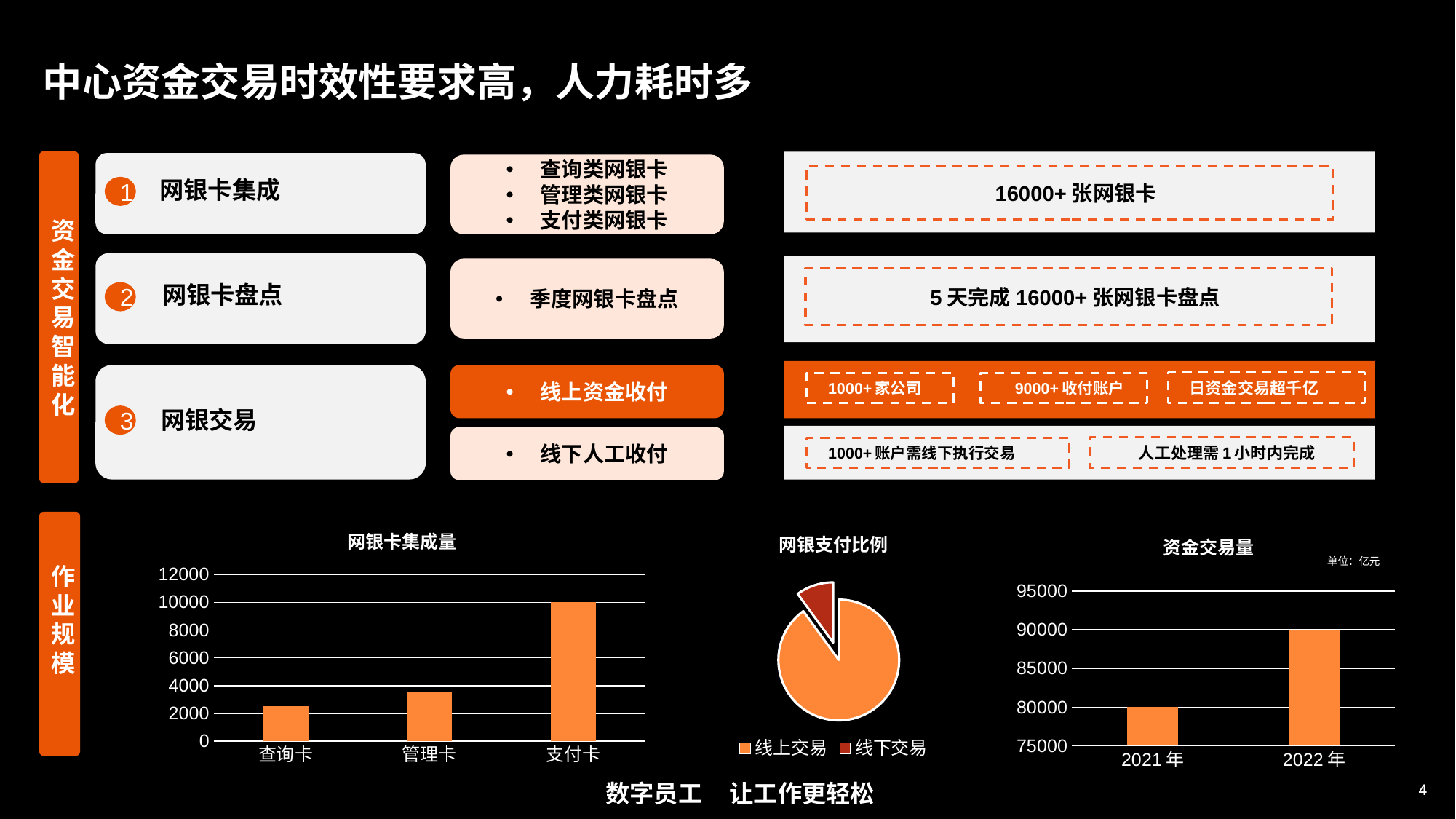

# 中心资金交易时效性要求高，人力耗时多
资金交易智能化

查询类网银卡
管理类网银卡
支付类网银卡

16000+张网银卡

网银卡集成
1

季度网银卡盘点
5天完成16000+张网银卡盘点

网银卡盘点
2

线上资金收付
日资金交易超千亿
1000+家公司
9000+收付账户

网银交易
3

线下人工收付
人工处理需1小时内完成
1000+账户需线下执行交易

### Chart: 网银卡集成量

| Category | 网银卡 |
|---|---|
| 查询卡 | 2500.0 |
| 管理卡 | 3500.0 |
| 支付卡 | 10000.0 |
作业规模

### Chart: 网银支付比例

| Category | 网银支付比例 |
|---|---|
| 线上交易 | 9900.0 |
| 线下交易 | 1100.0 |

### Chart: 资金交易量

| Category | 列1 |
|---|---|
| 2021年 | 80000.0 |
| 2022年 | 90000.0 |
单位：亿元